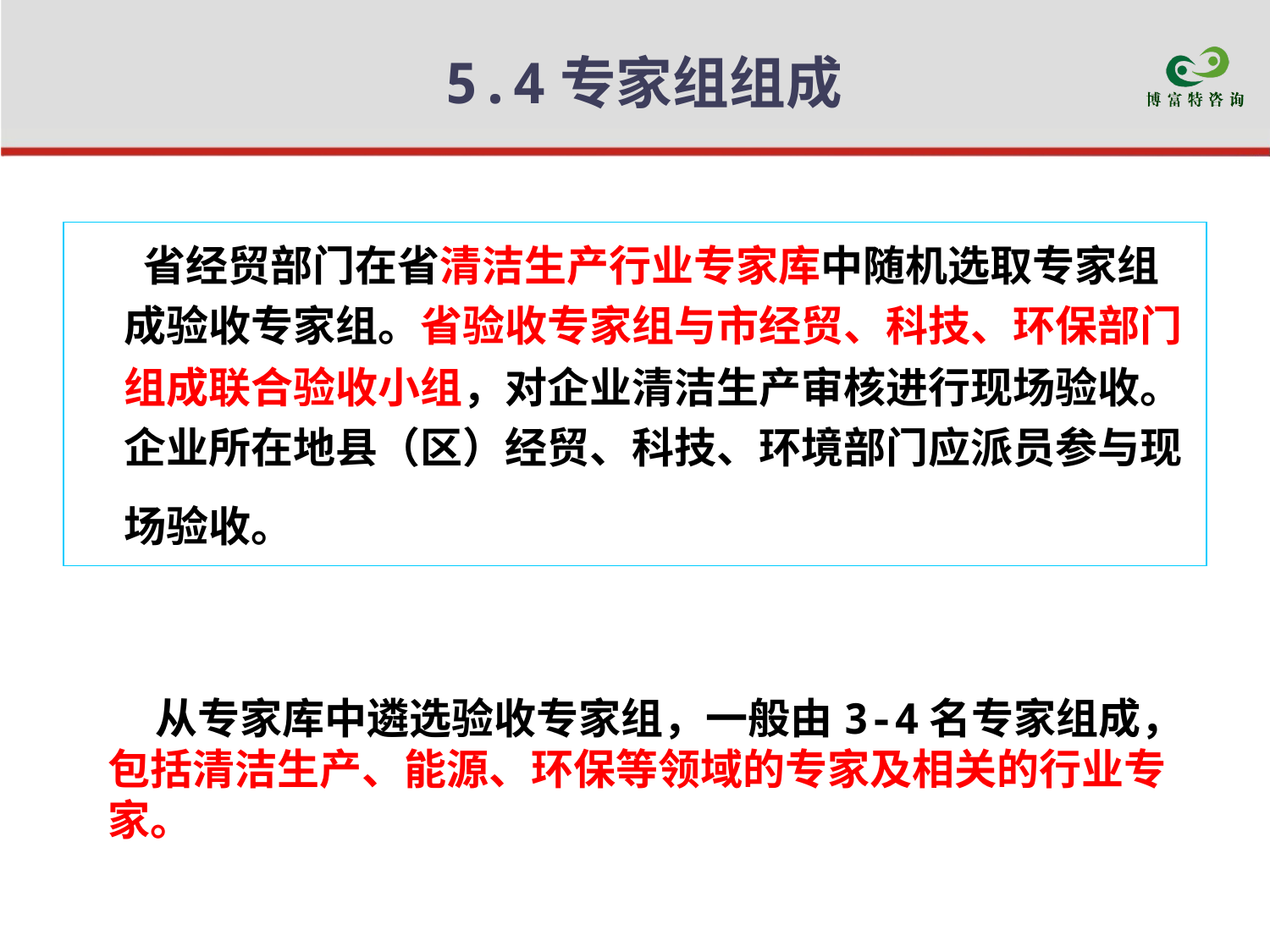

# 5.4专家组组成
      省经贸部门在省清洁生产行业专家库中随机选取专家组成验收专家组。省验收专家组与市经贸、科技、环保部门组成联合验收小组，对企业清洁生产审核进行现场验收。企业所在地县（区）经贸、科技、环境部门应派员参与现场验收。
    从专家库中遴选验收专家组，一般由3-4名专家组成，包括清洁生产、能源、环保等领域的专家及相关的行业专家。